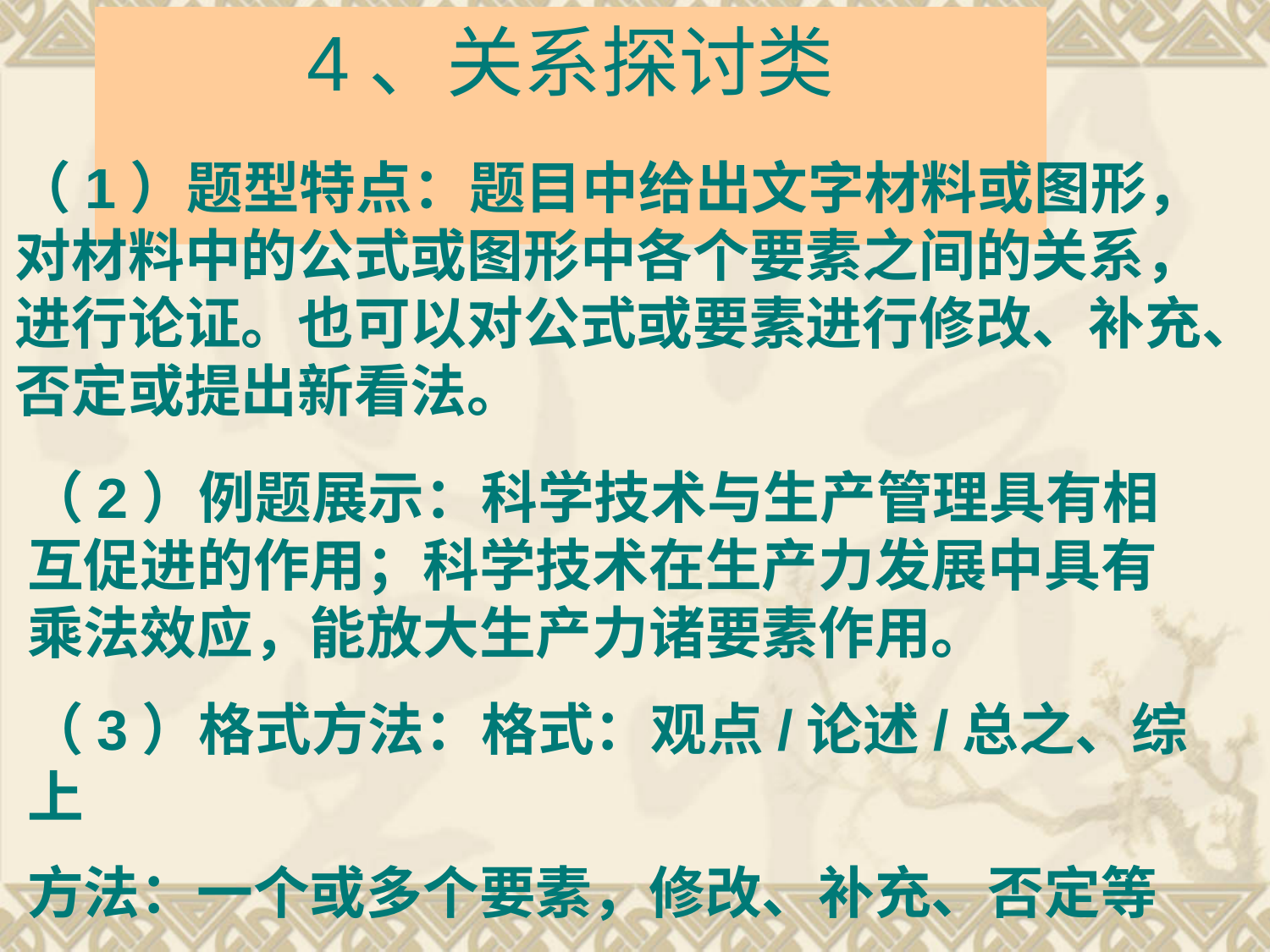

4、关系探讨类

（1）题型特点：题目中给出文字材料或图形，对材料中的公式或图形中各个要素之间的关系，进行论证。也可以对公式或要素进行修改、补充、否定或提出新看法。
（2）例题展示：科学技术与生产管理具有相互促进的作用；科学技术在生产力发展中具有乘法效应，能放大生产力诸要素作用。
（3）格式方法：格式：观点/论述/总之、综上
方法：一个或多个要素，修改、补充、否定等